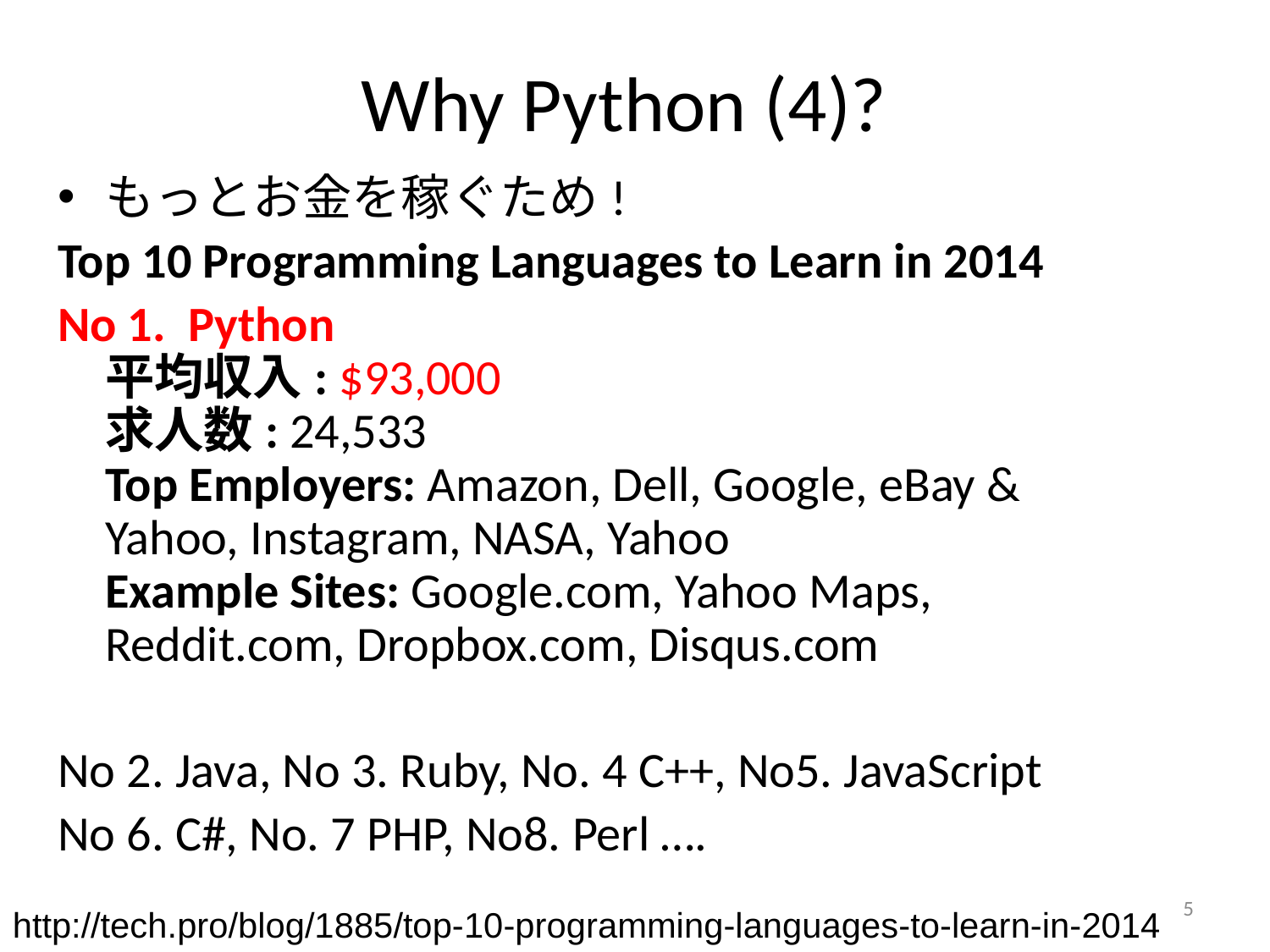

# Why Python (4)?
もっとお金を稼ぐため!
Top 10 Programming Languages to Learn in 2014
No 1.  Python
平均収入: $93,000 
求人数: 24,533 
Top Employers: Amazon, Dell, Google, eBay & Yahoo, Instagram, NASA, Yahoo 
Example Sites: Google.com, Yahoo Maps, Reddit.com, Dropbox.com, Disqus.com

No 2. Java, No 3. Ruby, No. 4 C++, No5. JavaScript
No 6. C#, No. 7 PHP, No8. Perl ….
5
http://tech.pro/blog/1885/top-10-programming-languages-to-learn-in-2014